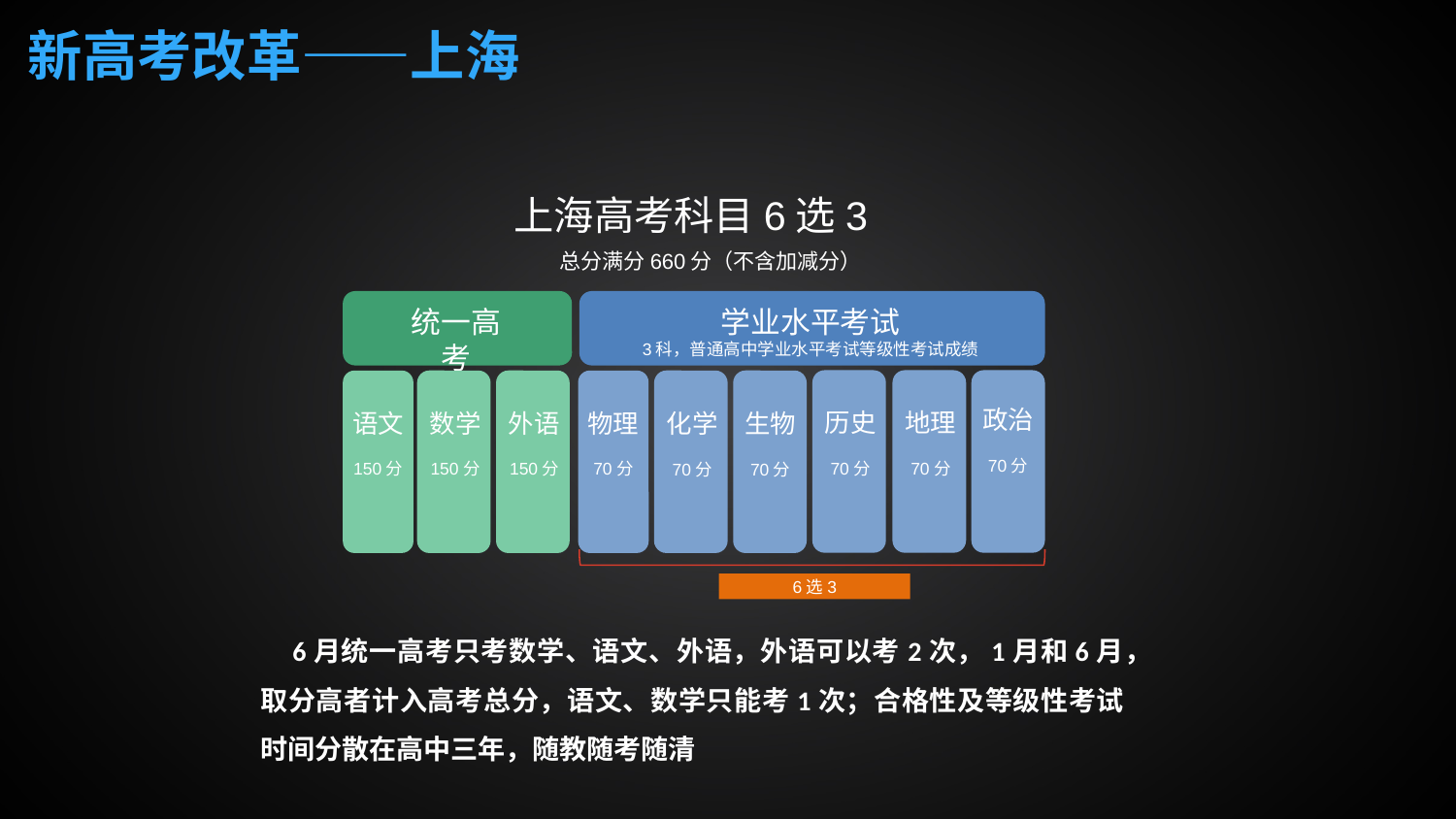

新高考改革——上海
上海高考科目6选3
总分满分660分（不含加减分）

统一高考
3科
学业水平考试
3科，普通高中学业水平考试等级性考试成绩

化学

70分

政治

70分

历史

70分

地理

70分

语文

150分
数学

150分
外语

150分

物理

70分

生物

70分

6选3
6月统⼀高考只考数学、语文、外语，外语可以考2次，1月和6月，取分高者计入高考总分，语文、数学只能考1次；合格性及等级性考试时间分散在高中三年，随教随考随清